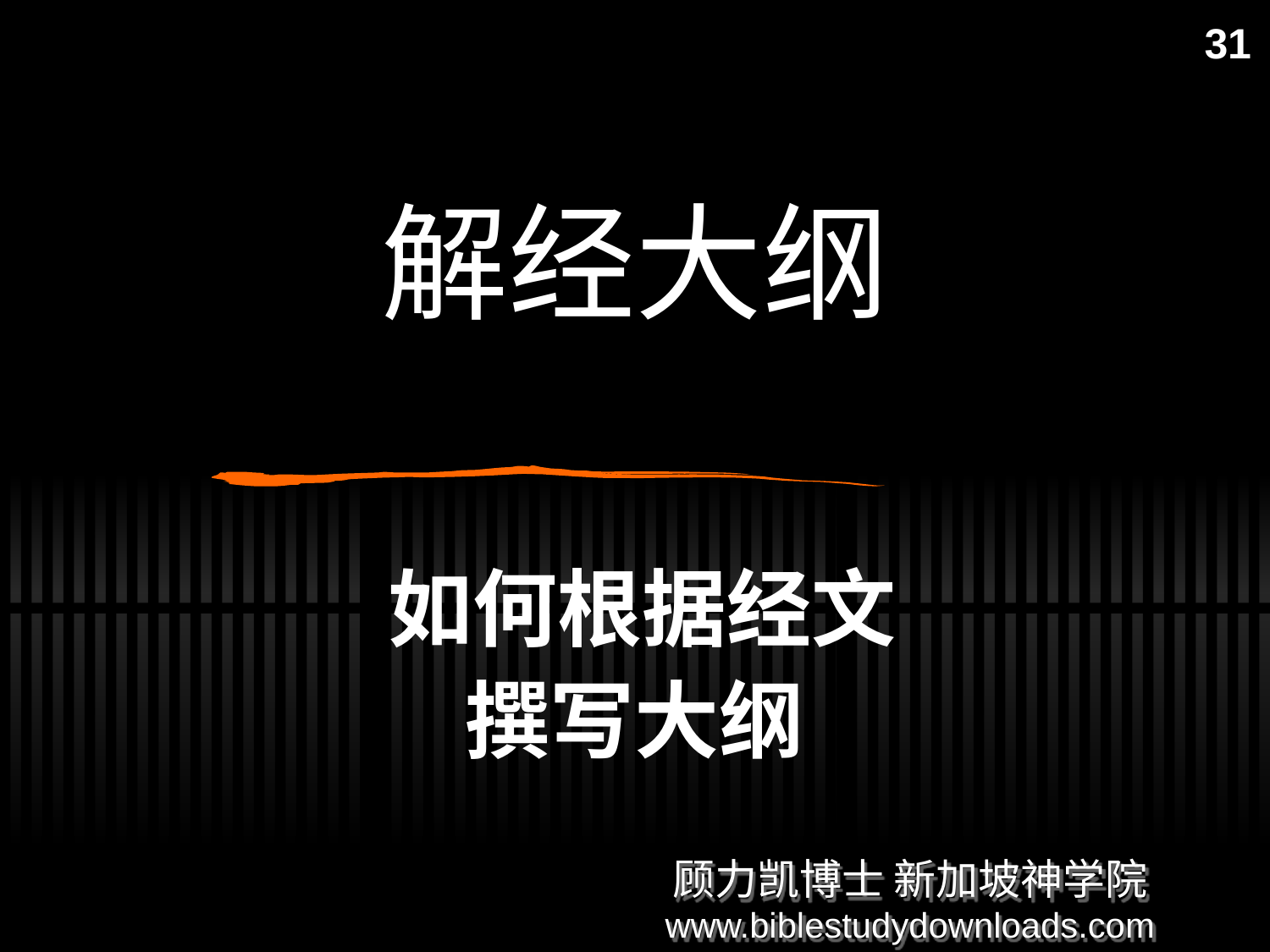

31
# 解经大纲
如何根据经文
撰写大纲
顾力凯博士 新加坡神学院
www.biblestudydownloads.com